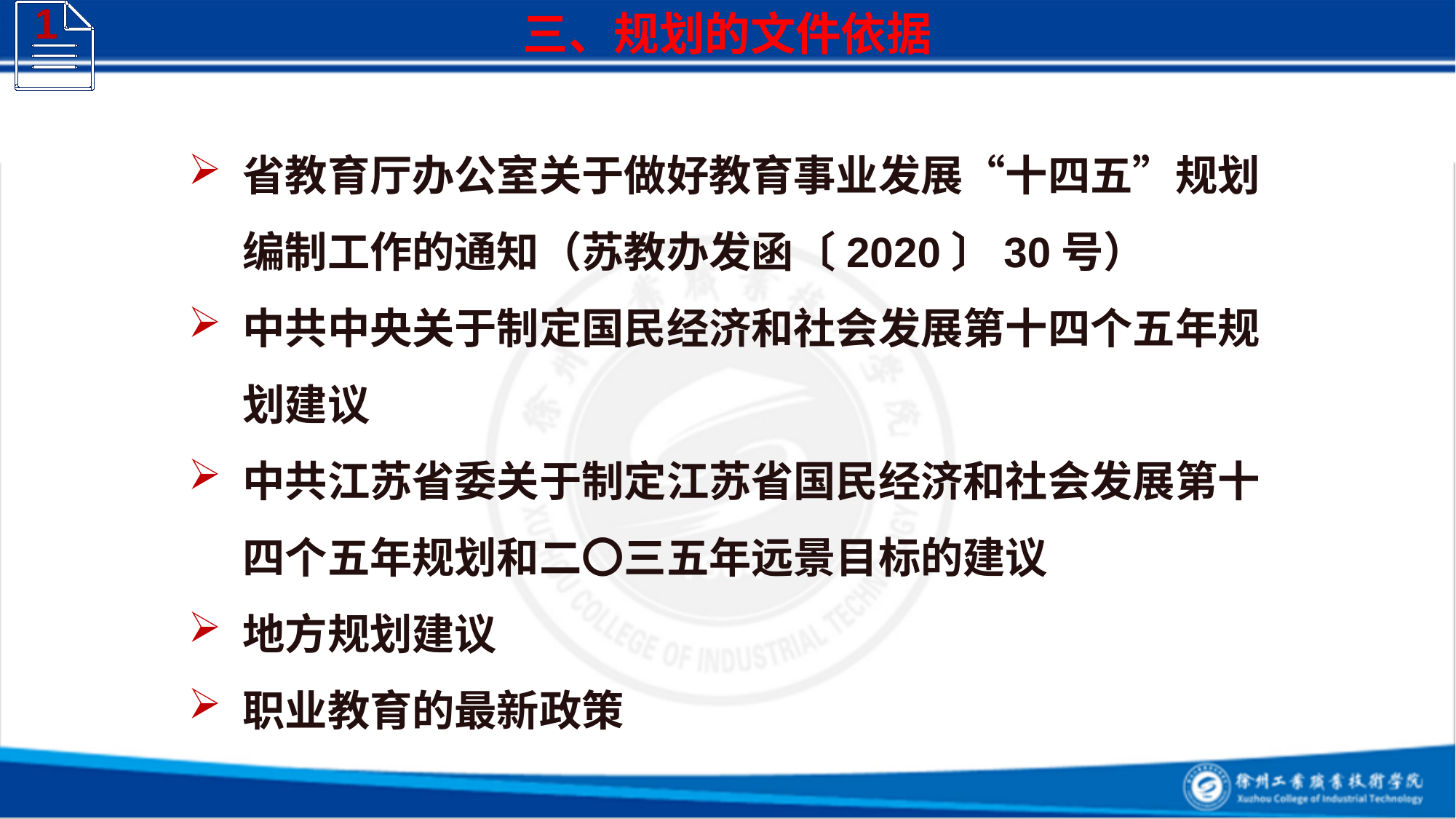

三、规划的文件依据

1
省教育厅办公室关于做好教育事业发展“十四五”规划编制工作的通知（苏教办发函〔2020〕30号）
中共中央关于制定国民经济和社会发展第十四个五年规划建议
中共江苏省委关于制定江苏省国民经济和社会发展第十四个五年规划和二〇三五年远景目标的建议
地方规划建议
职业教育的最新政策